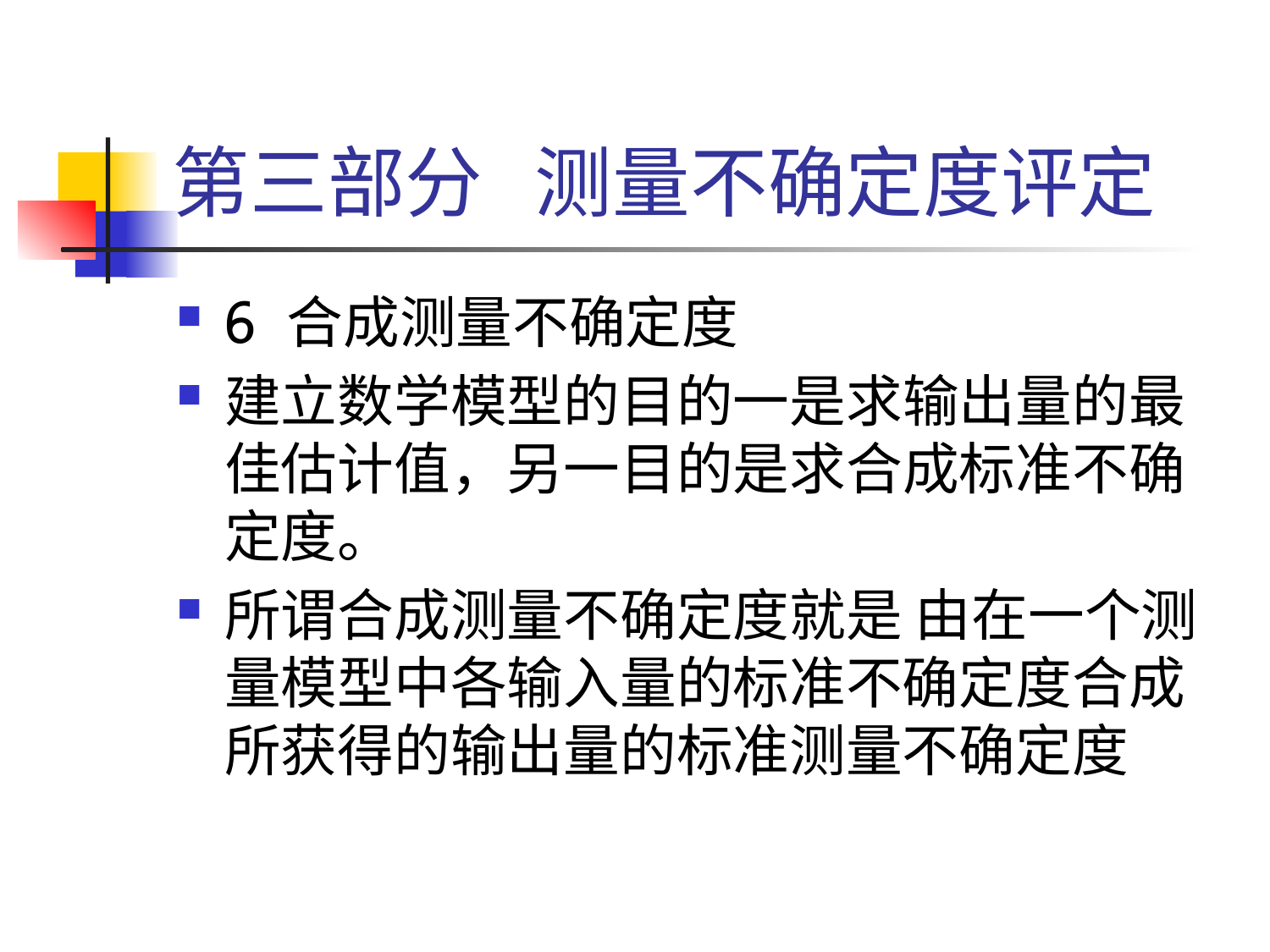

# 第三部分   测量不确定度评定
6 合成测量不确定度
建立数学模型的目的一是求输出量的最佳估计值，另一目的是求合成标准不确定度。
所谓合成测量不确定度就是 由在一个测量模型中各输入量的标准不确定度合成所获得的输出量的标准测量不确定度